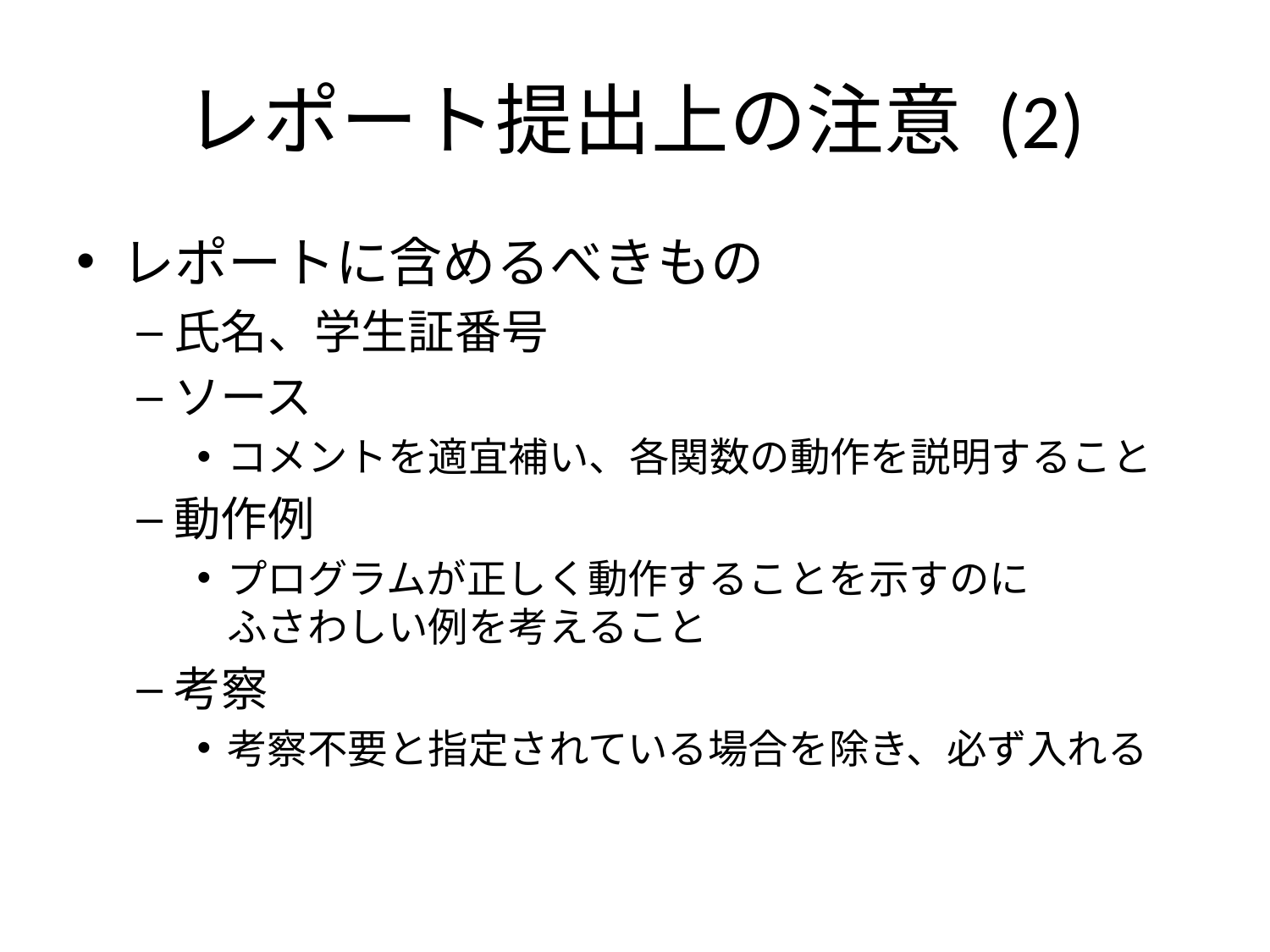

# レポート提出上の注意 (2)
レポートに含めるべきもの
氏名、学生証番号
ソース
コメントを適宜補い、各関数の動作を説明すること
動作例
プログラムが正しく動作することを示すのに
ふさわしい例を考えること
考察
考察不要と指定されている場合を除き、必ず入れる